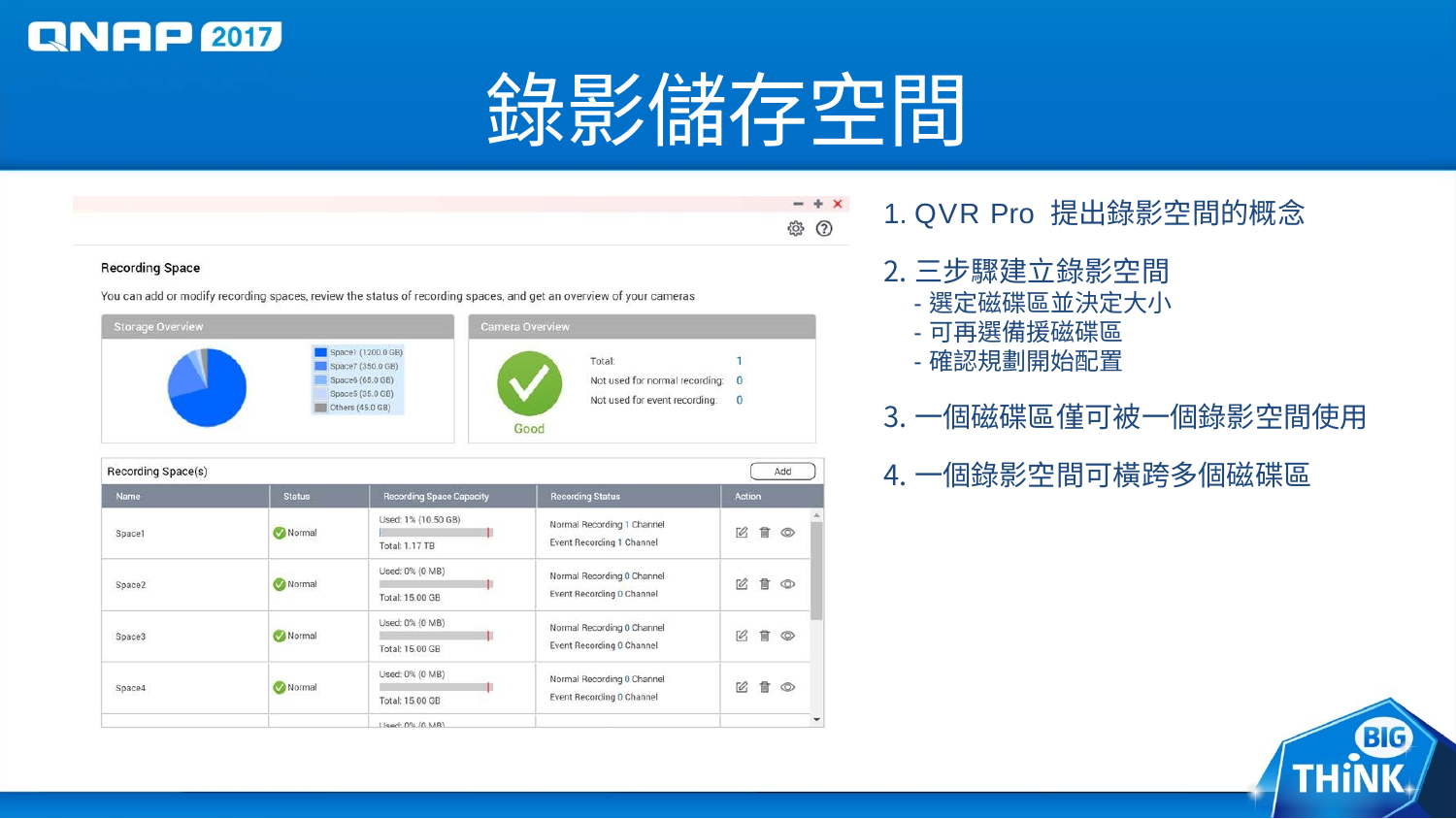

# 錄影儲存空間
QVR Pro 提出錄影空間的概念
三步驟建立錄影空間
-選定磁碟區並決定大小
-可再選備援磁碟區
-確認規劃開始配置
一個磁碟區僅可被一個錄影空間使用
一個錄影空間可橫跨多個磁碟區